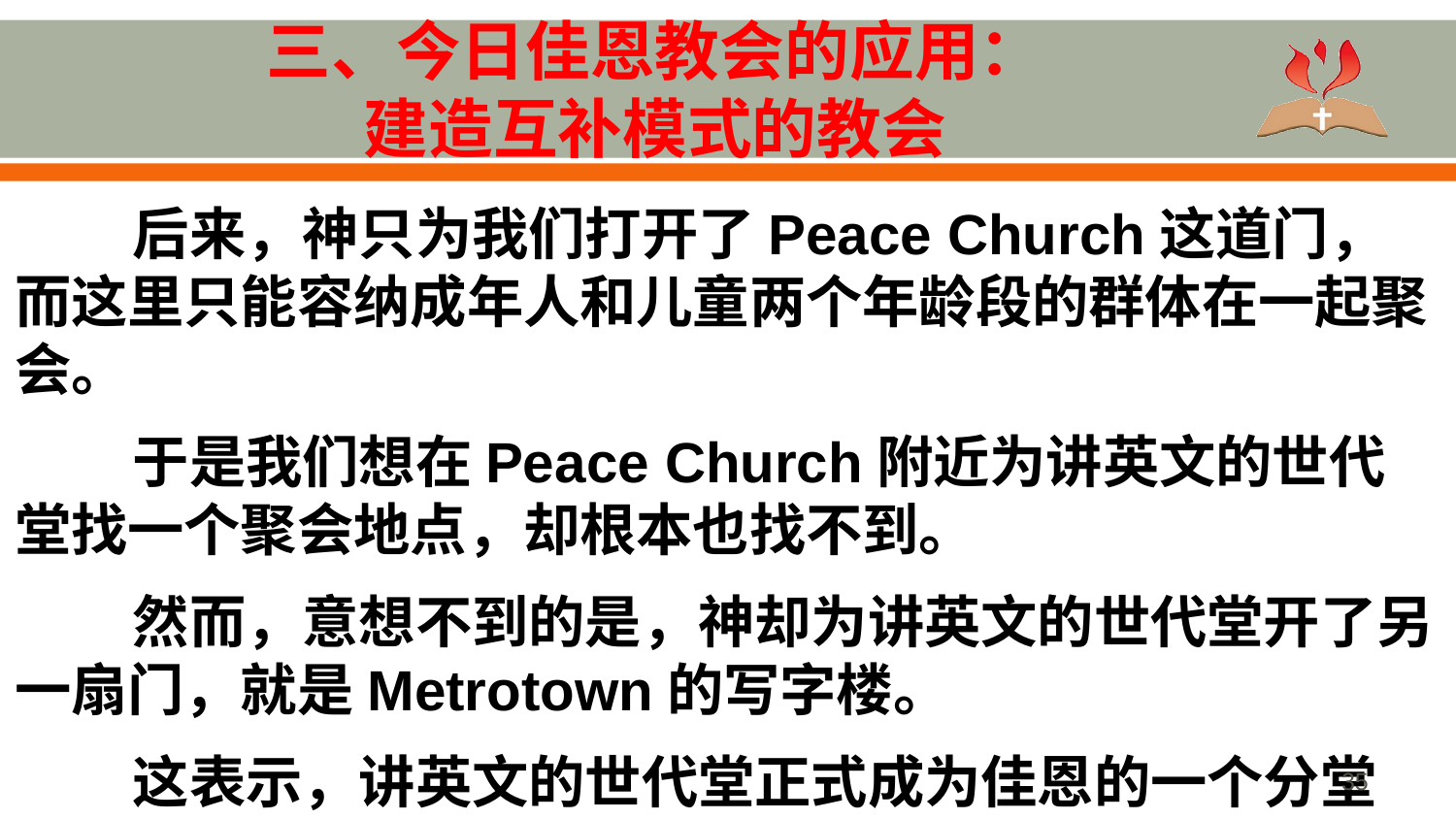

# 三、今日佳恩教会的应用： 建造互补模式的教会
后来，神只为我们打开了Peace Church这道门，而这里只能容纳成年人和儿童两个年龄段的群体在一起聚会。
于是我们想在Peace Church附近为讲英文的世代堂找一个聚会地点，却根本也找不到。
然而，意想不到的是，神却为讲英文的世代堂开了另一扇门，就是Metrotown的写字楼。
这表示，讲英文的世代堂正式成为佳恩的一个分堂了。

35